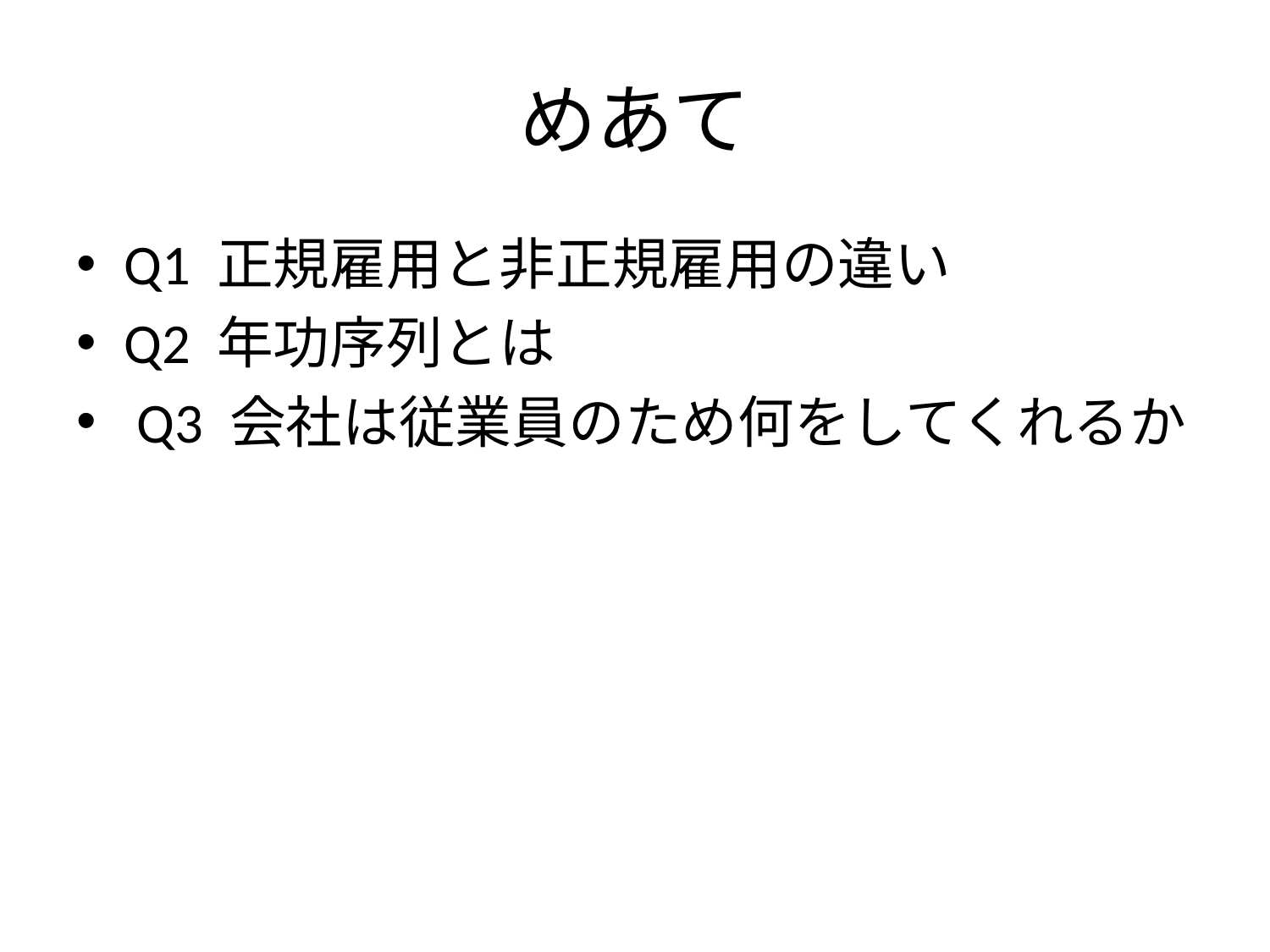

# めあて
Q1 正規雇用と非正規雇用の違い
Q2 年功序列とは
 Q3 会社は従業員のため何をしてくれるか